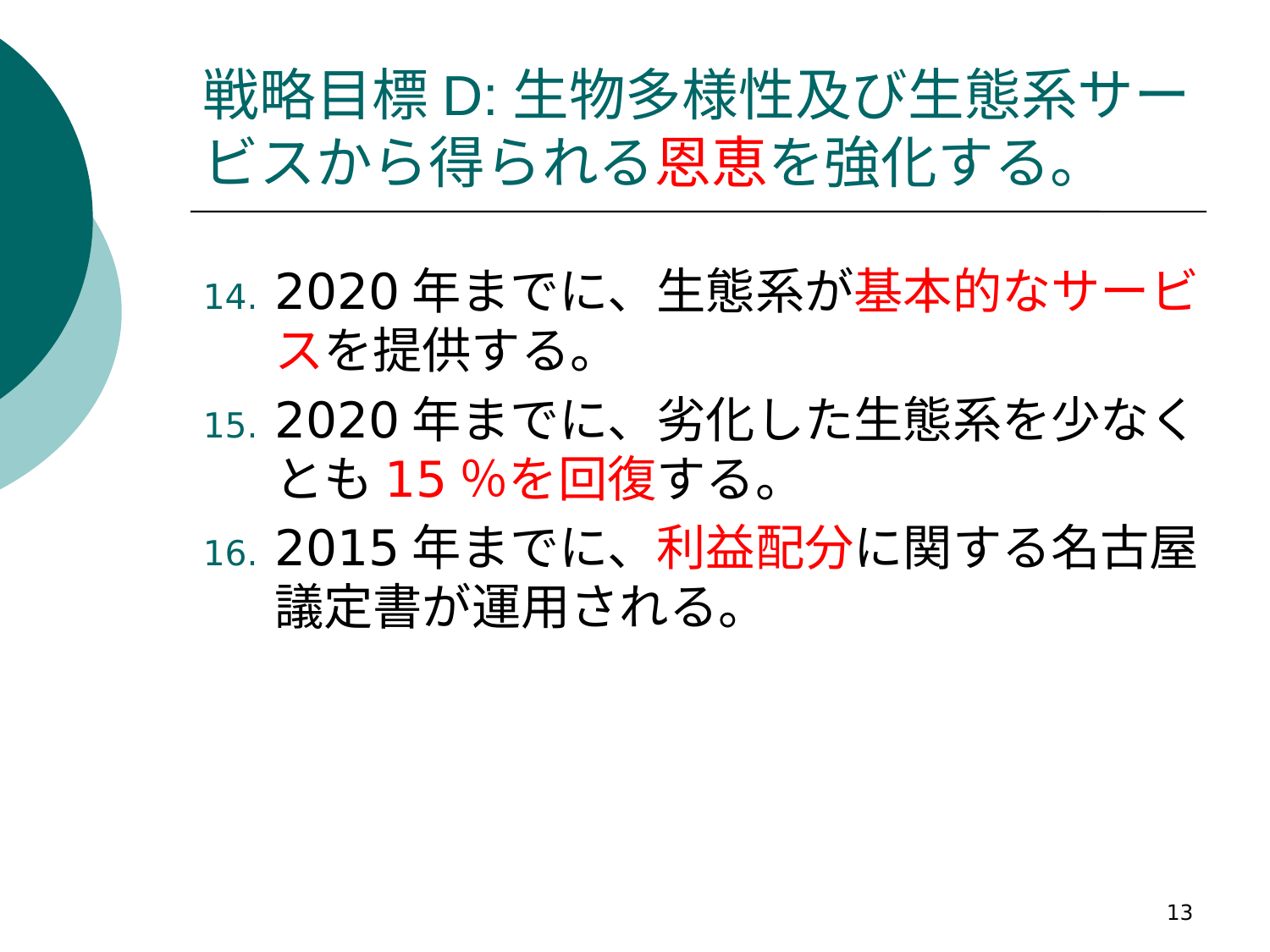

# 戦略目標D:生物多様性及び生態系サービスから得られる恩恵を強化する。
2020年までに、生態系が基本的なサービスを提供する。
2020年までに、劣化した生態系を少なくとも15％を回復する。
2015年までに、利益配分に関する名古屋議定書が運用される。

13